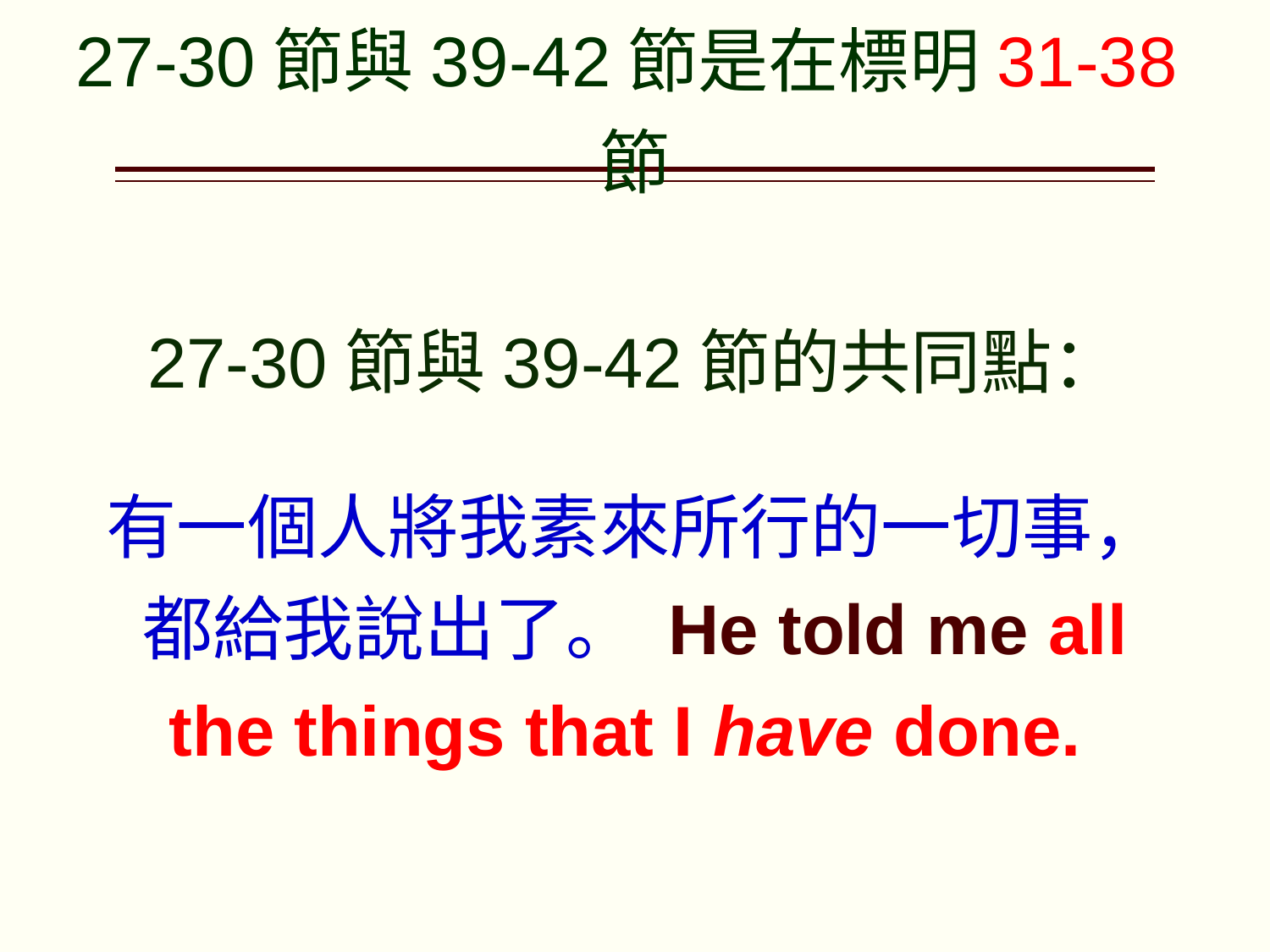

# 27-30節與39-42節是在標明31-38節
27-30節與39-42節的共同點：
有一個人將我素來所行的一切事，都給我說出了。 He told me all the things that I have done.